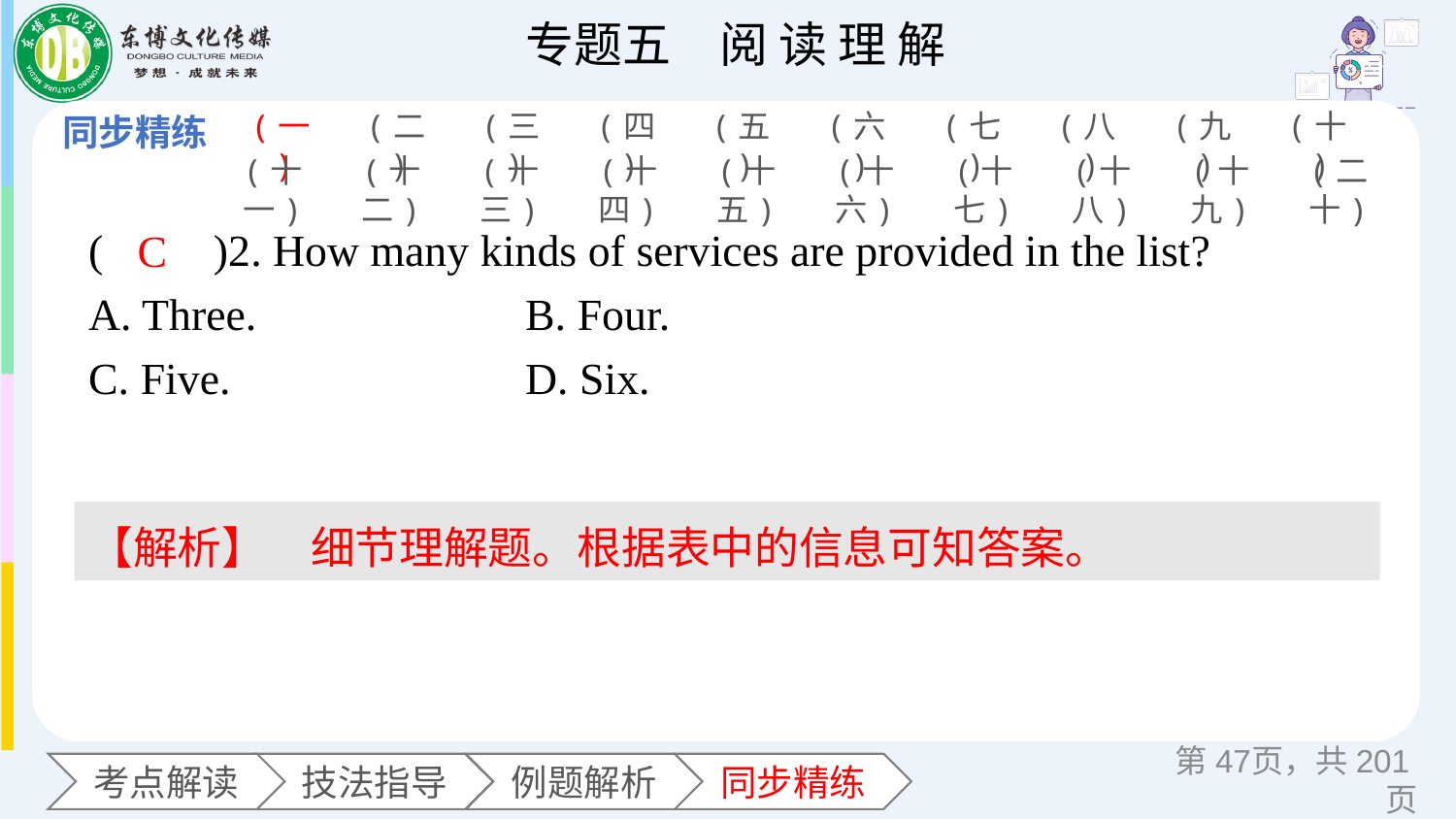

(一)
(二)
(三)
(四)
(五)
(六)
(七)
(八)
(九)
(十)
(十一)
(十二)
(十三)
(十四)
(十五)
(十六)
(十七)
(十八)
(十九)
(二十)
(　　)2. How many kinds of services are provided in the list?
A. Three.    		B. Four.
C. Five.    		D. Six.
C
【解析】　细节理解题。根据表中的信息可知答案。
第47页，共201页